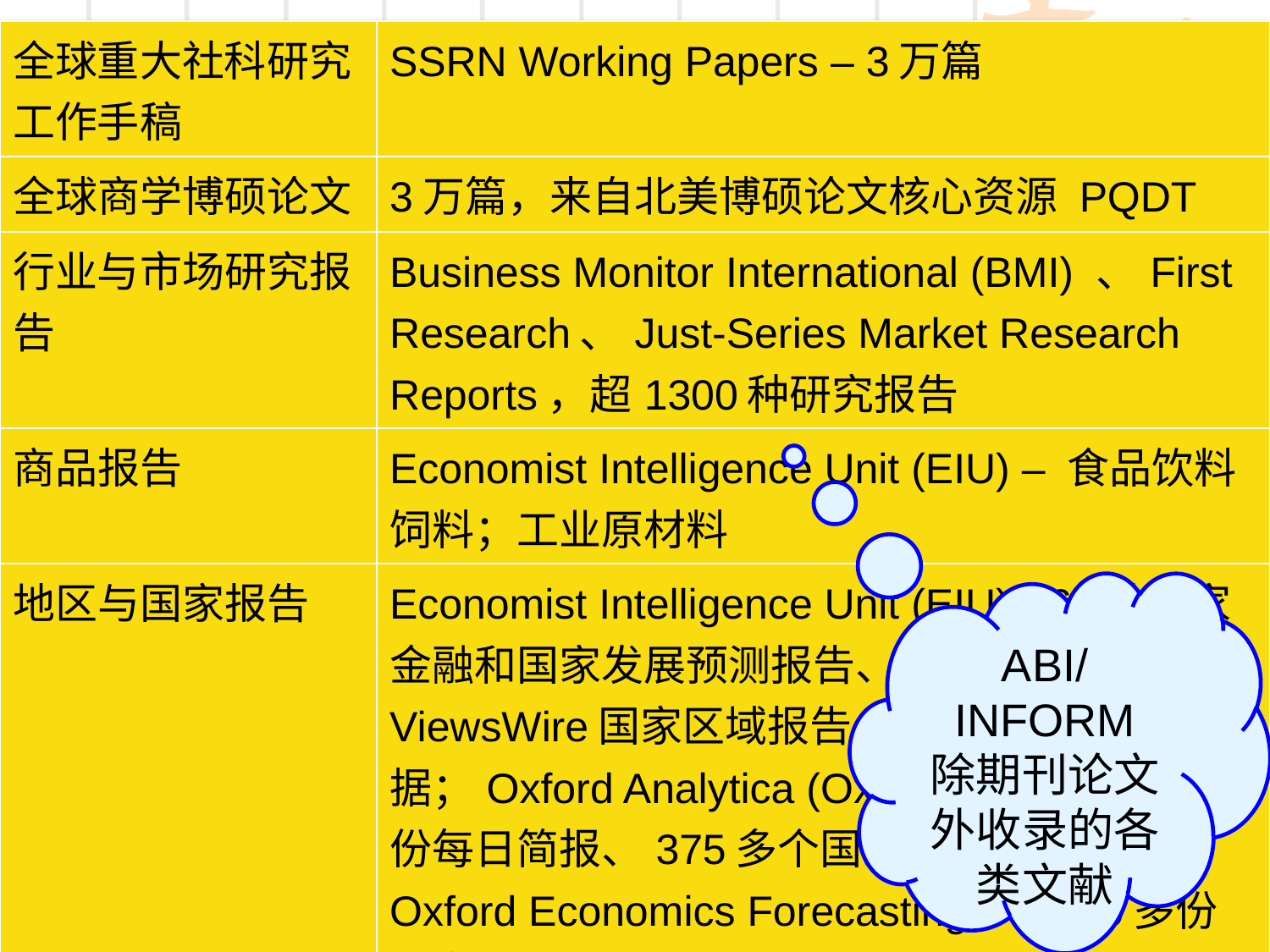

| 全球重大社科研究工作手稿 | SSRN Working Papers – 3万篇 |
| --- | --- |
| 全球商学博硕论文 | 3万篇，来自北美博硕论文核心资源 PQDT |
| 行业与市场研究报告 | Business Monitor International (BMI) 、First Research、Just-Series Market Research Reports，超1300种研究报告 |
| 商品报告 | Economist Intelligence Unit (EIU) – 食品饮料饲料；工业原材料 |
| 地区与国家报告 | Economist Intelligence Unit (EIU) - 65种国家金融和国家发展预测报告、2.4万多份 ViewsWire国家区域报告 、G20国家经济数据；Oxford Analytica (OxResearch) - 4万多份每日简报、375多个国家/地区档案 ；Oxford Economics Forecasting - 3,000多份国家区域评论 |
| 案例研究 | 6000多份（450多份全文） |
| 企业年报 | 7000+多份北美领先企业年报 |
ABI/INFORM
除期刊论文外收录的各类文献